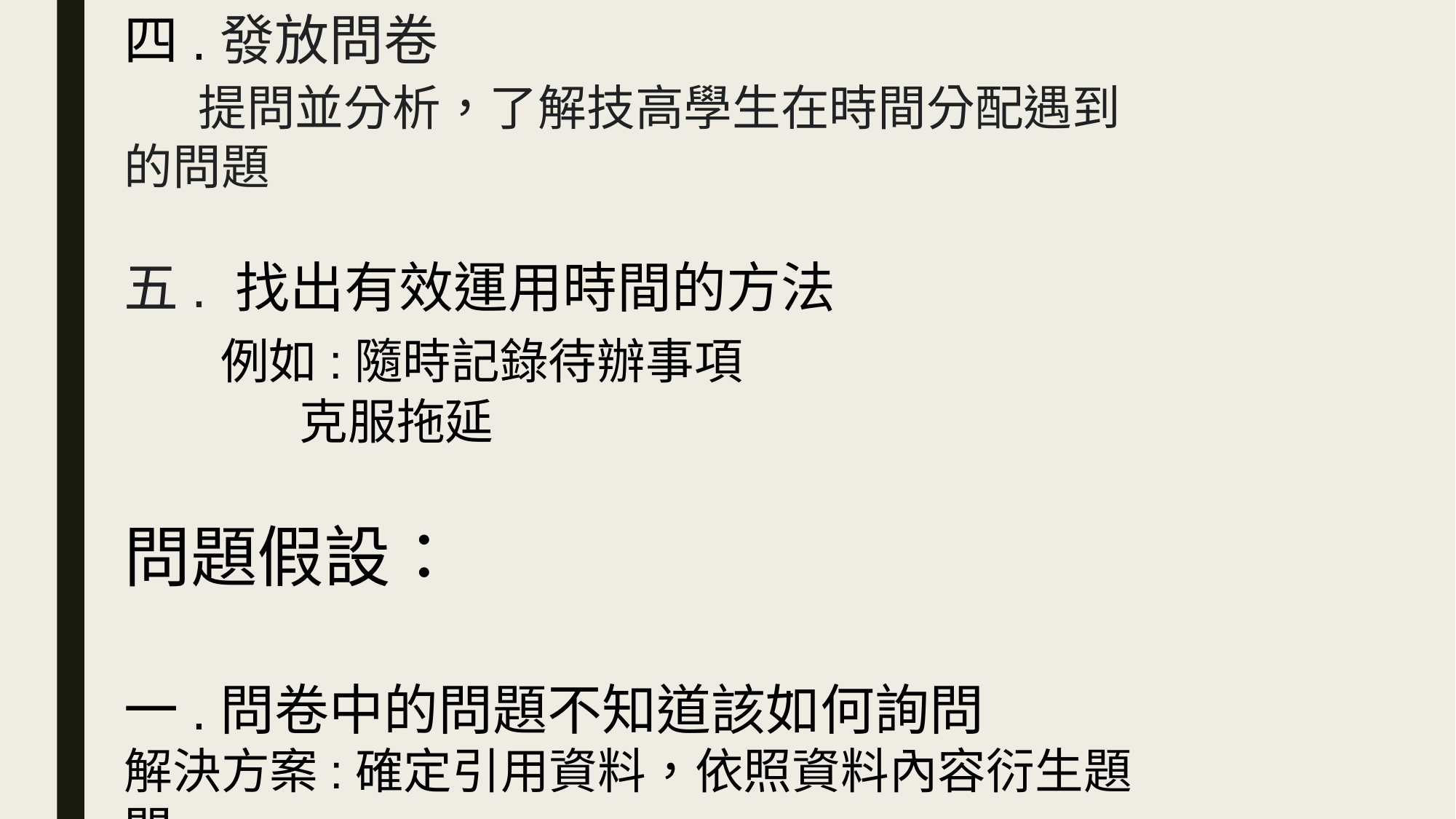

四.發放問卷
     提問並分析，了解技高學生在時間分配遇到的問題

五. 找出有效運用時間的方法
      例如:隨時記錄待辦事項
               克服拖延

問題假設：

一.問卷中的問題不知道該如何詢問
解決方案:確定引用資料，依照資料內容衍生題問